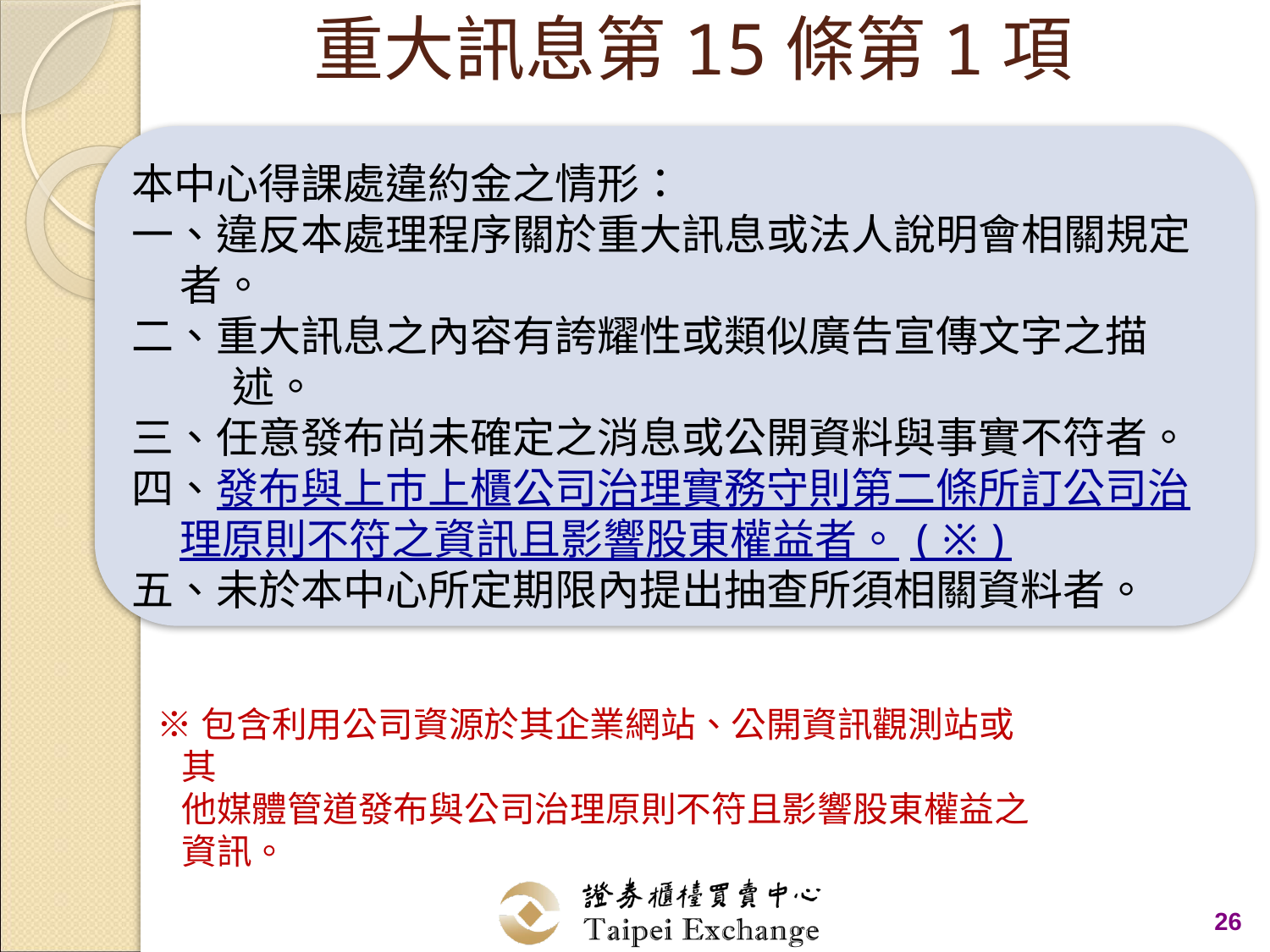

# 重大訊息第15條第1項
本中心得課處違約金之情形：
一、違反本處理程序關於重大訊息或法人說明會相關規定
    者。
二、重大訊息之內容有誇耀性或類似廣告宣傳文字之描述。
三、任意發布尚未確定之消息或公開資料與事實不符者。
四、發布與上巿上櫃公司治理實務守則第二條所訂公司治
    理原則不符之資訊且影響股東權益者。(※)
五、未於本中心所定期限內提出抽查所須相關資料者。
※包含利用公司資源於其企業網站、公開資訊觀測站或其
  他媒體管道發布與公司治理原則不符且影響股東權益之
  資訊。

26